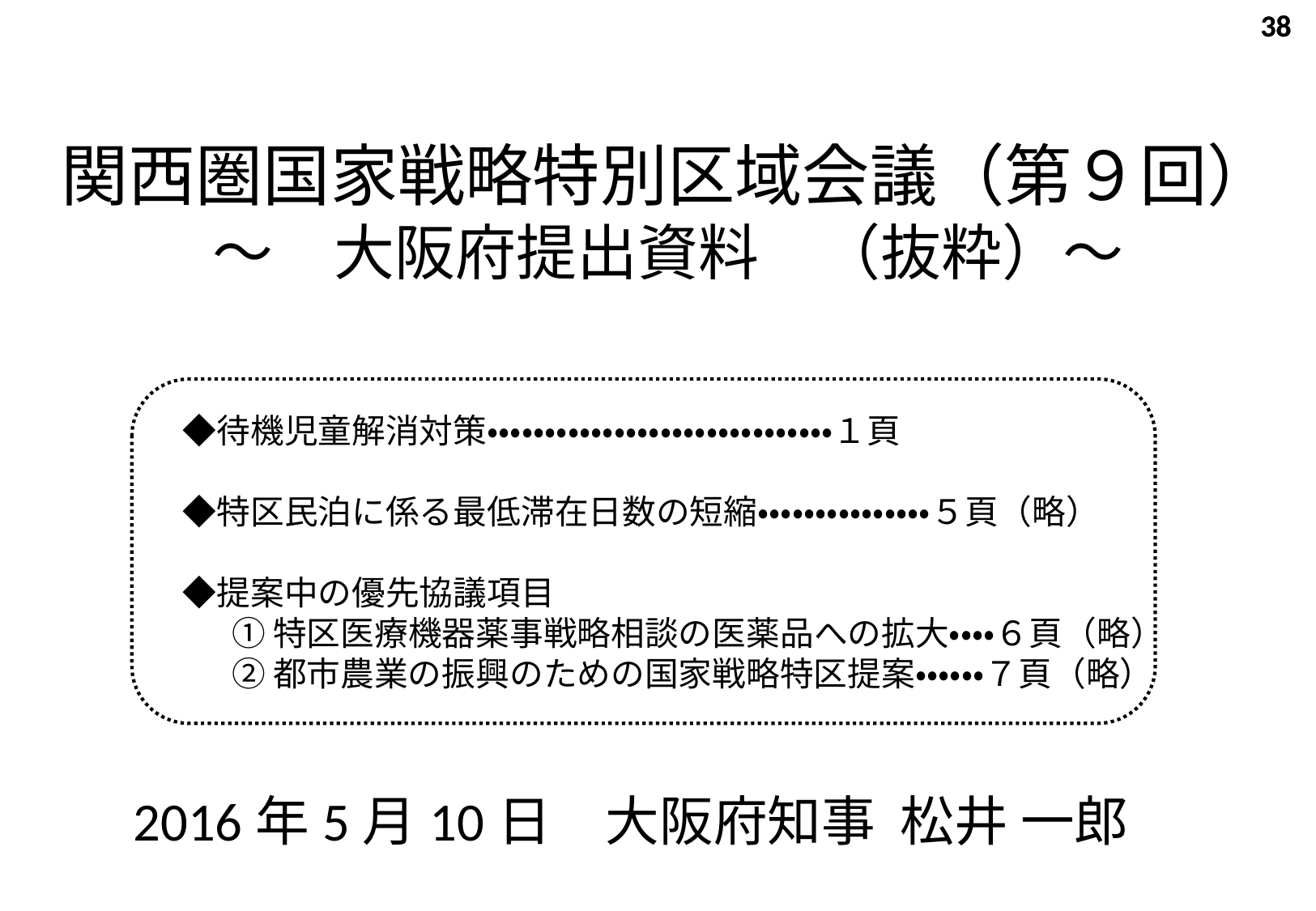

# 関西圏国家戦略特別区域会議（第９回） ～　大阪府提出資料　（抜粋）～
　　◆待機児童解消対策・・・・・・・・・・・・・・・・・・・・・・・・・・・・・・１頁

　　◆特区民泊に係る最低滞在日数の短縮・・・・・・・・・・・・・・・５頁（略）

　　◆提案中の優先協議項目
　　　  ① 特区医療機器薬事戦略相談の医薬品への拡大・・・・６頁（略）
　　　  ② 都市農業の振興のための国家戦略特区提案・・・・・・７頁（略）

2016年5月10日　大阪府知事  松井 一郎